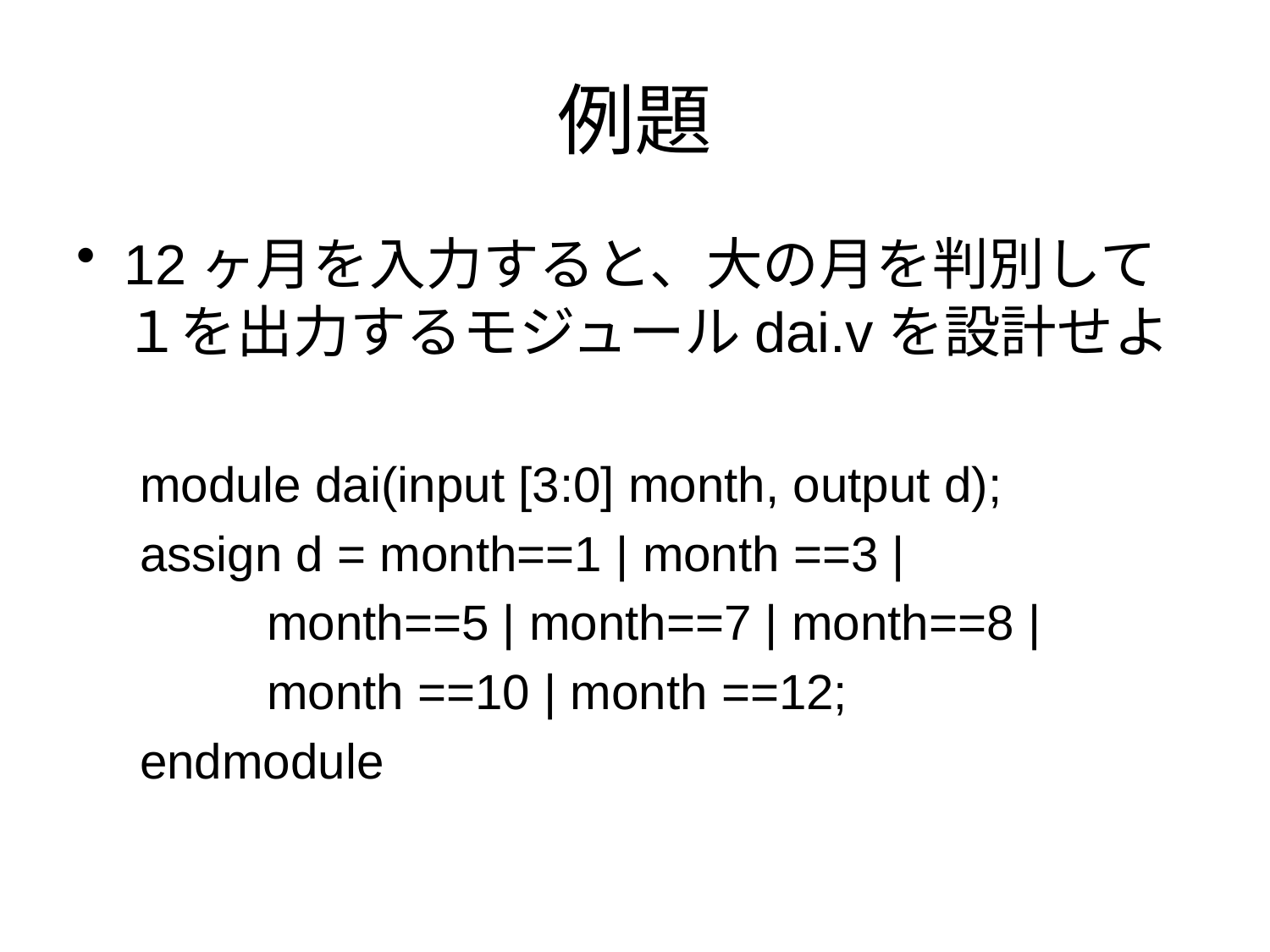

# 例題
12ヶ月を入力すると、大の月を判別して１を出力するモジュールdai.vを設計せよ

module dai(input [3:0] month, output d);
assign d = month==1 | month ==3 |
	month==5 | month==7 | month==8 |
	month ==10 | month ==12;
endmodule